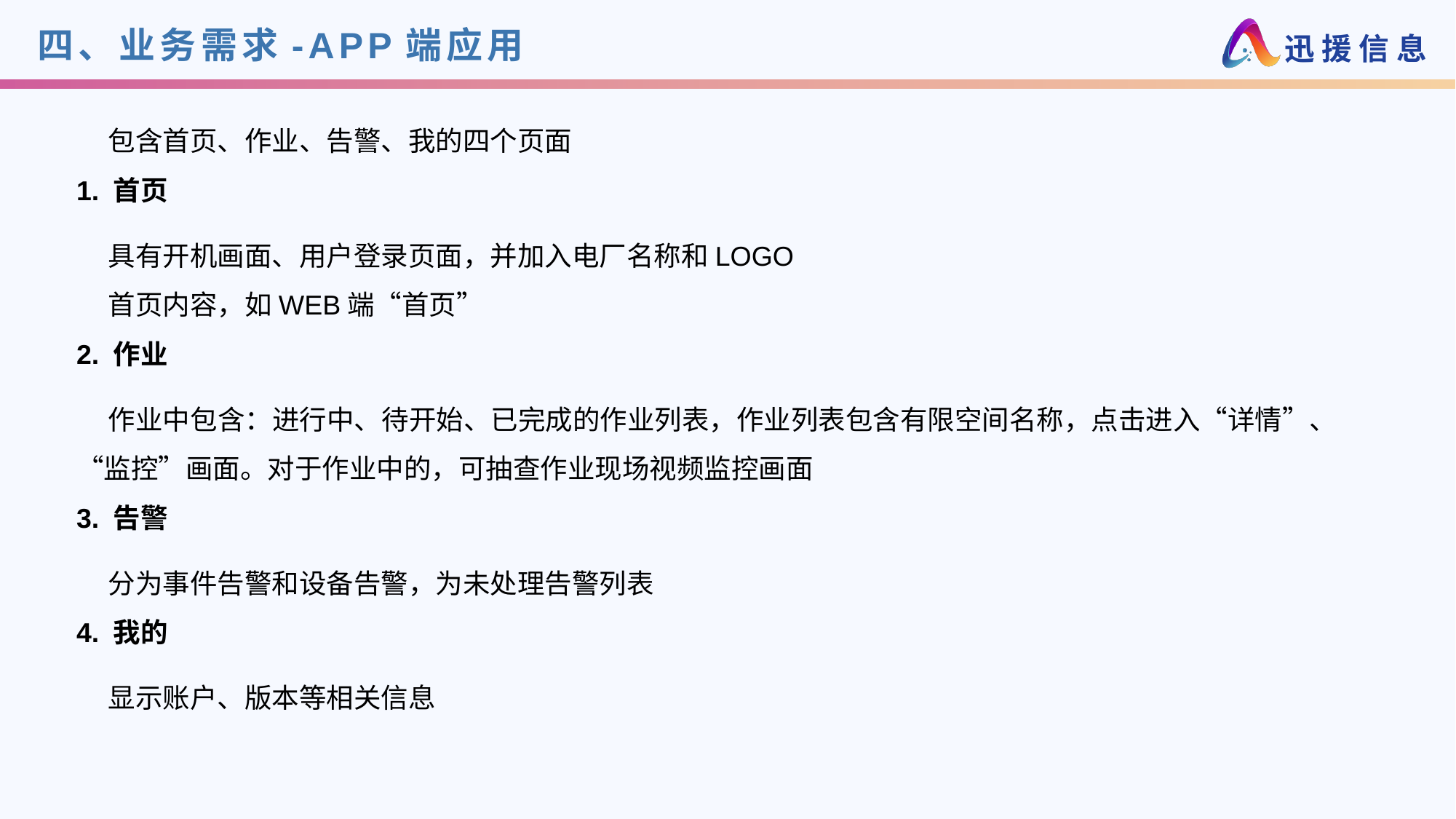

# 四、业务需求-APP端应用
包含首页、作业、告警、我的四个页面
1. 首页
具有开机画面、用户登录页面，并加入电厂名称和LOGO
首页内容，如WEB端“首页”
2. 作业
作业中包含：进行中、待开始、已完成的作业列表，作业列表包含有限空间名称，点击进入“详情”、“监控”画面。对于作业中的，可抽查作业现场视频监控画面
3. 告警
分为事件告警和设备告警，为未处理告警列表
4. 我的
显示账户、版本等相关信息